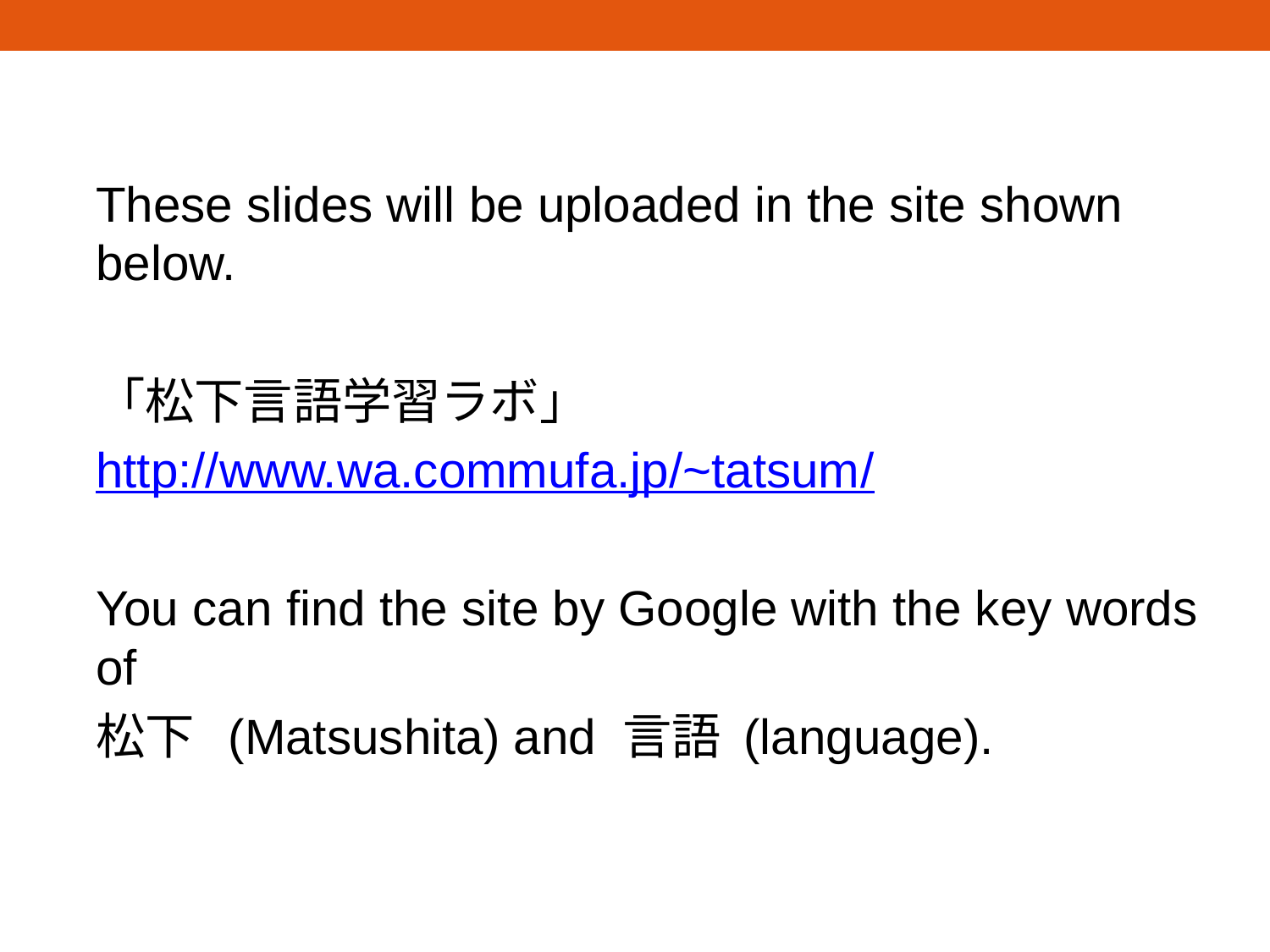

#
These slides will be uploaded in the site shown below.

「松下言語学習ラボ」
http://www.wa.commufa.jp/~tatsum/

You can find the site by Google with the key words of
松下  (Matsushita) and 言語 (language).